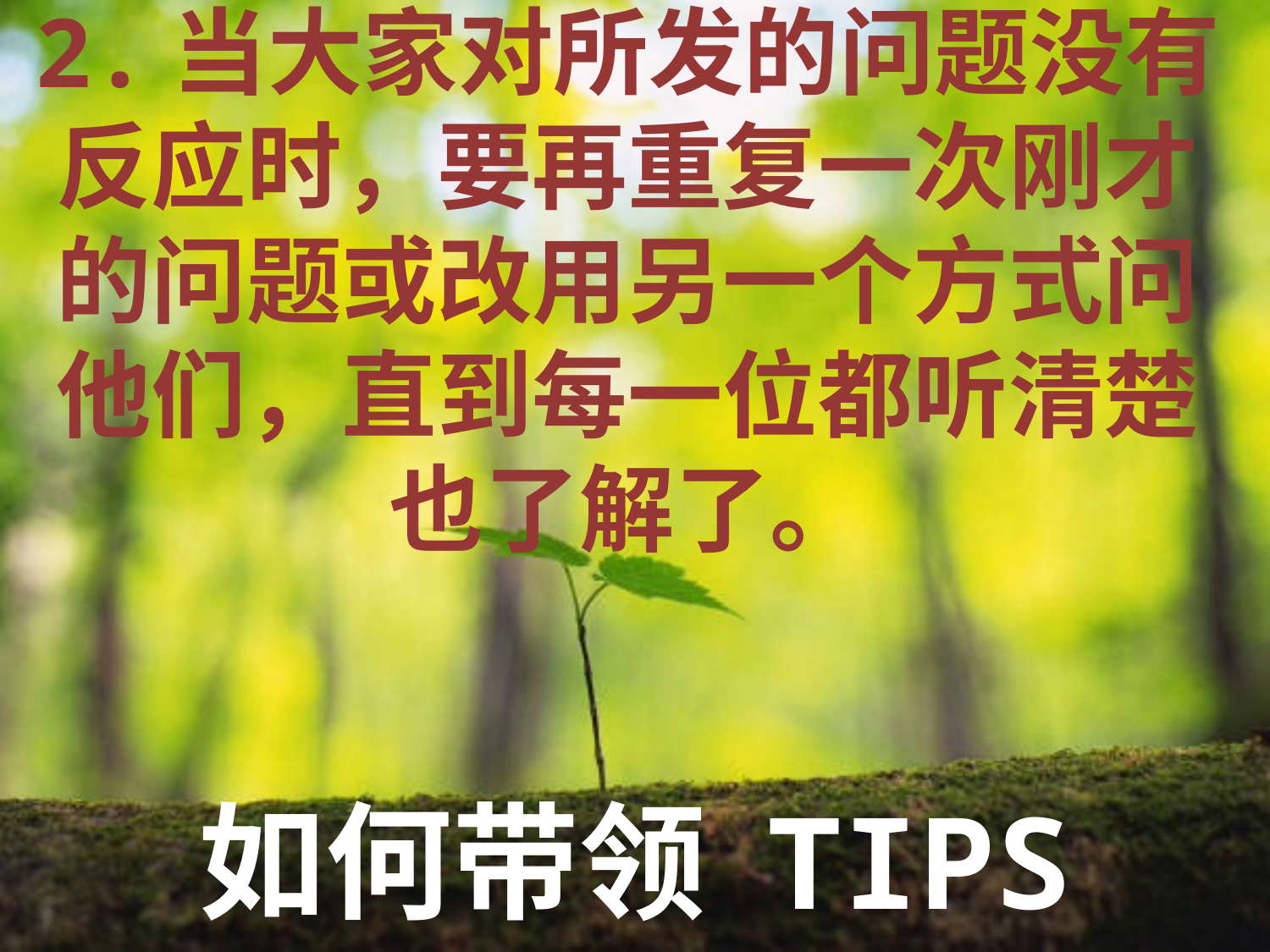

2.当大家对所发的问题没有反应时，要再重复一次刚才的问题或改用另一个方式问他们，直到每一位都听清楚也了解了。

如何带领 TIPS